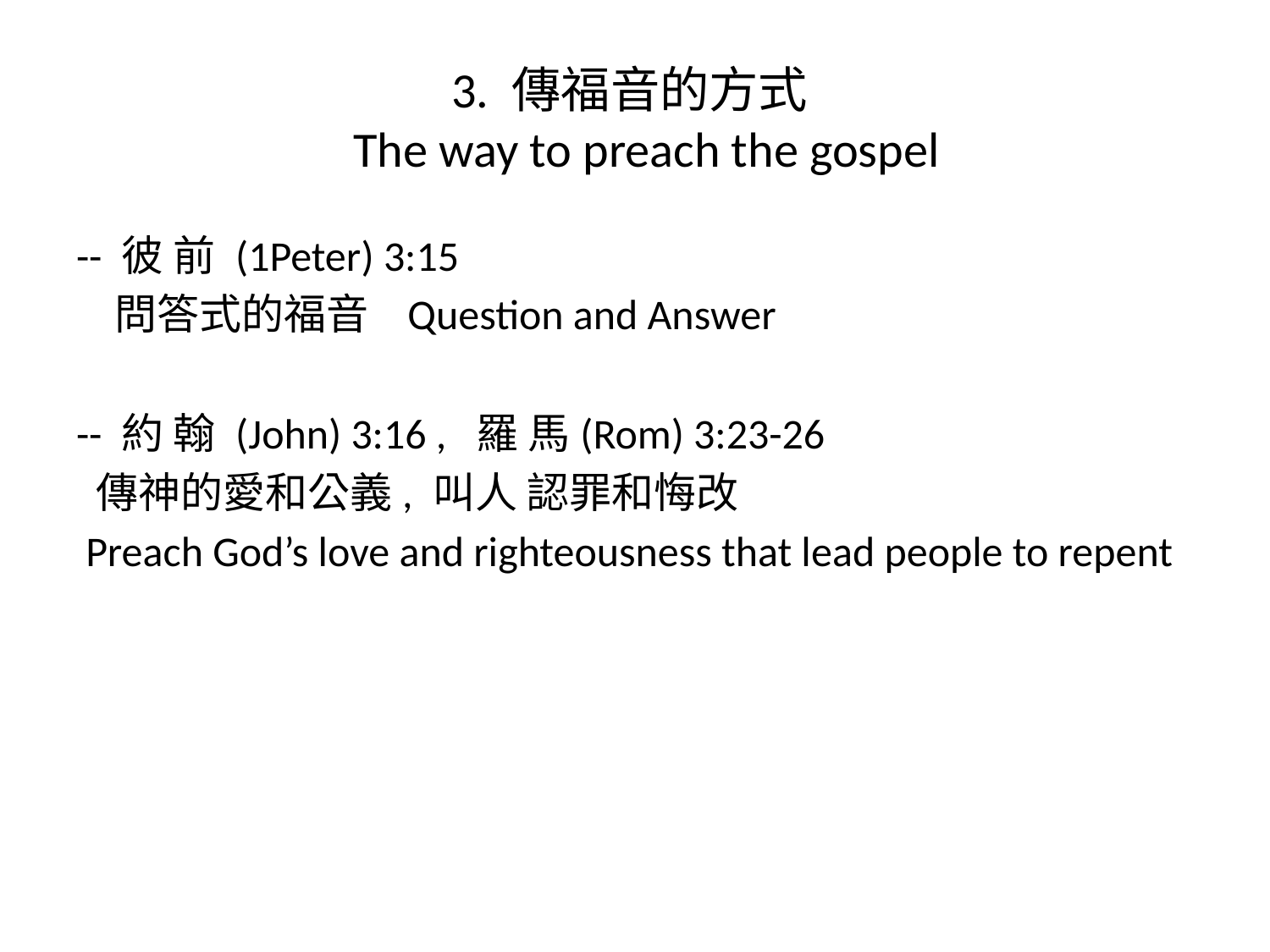

# 3. 傳福音的方式 The way to preach the gospel
-- 彼 前 (1Peter) 3:15
   問答式的福音   Question and Answer

-- 約 翰 (John) 3:16 ,  羅 馬(Rom) 3:23-26
 傳神的愛和公義, 叫人 認罪和悔改
 Preach God’s love and righteousness that lead people to repent